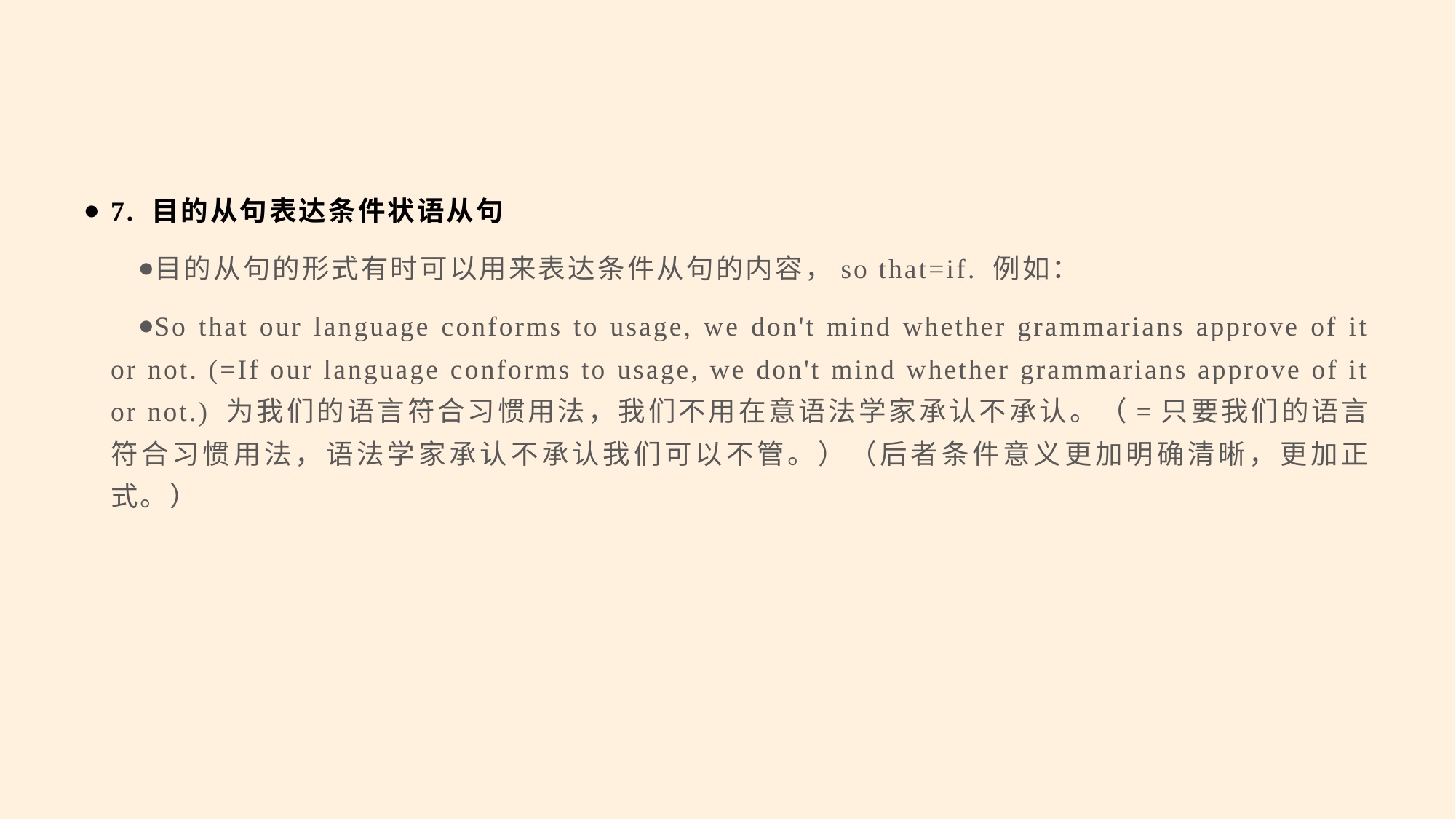

#
7. 目的从句表达条件状语从句
目的从句的形式有时可以用来表达条件从句的内容，so that=if. 例如：
So that our language conforms to usage, we don't mind whether grammarians approve of it or not. (=If our language conforms to usage, we don't mind whether grammarians approve of it or not.) 为我们的语言符合习惯用法，我们不用在意语法学家承认不承认。（=只要我们的语言符合习惯用法，语法学家承认不承认我们可以不管。）（后者条件意义更加明确清晰，更加正式。）